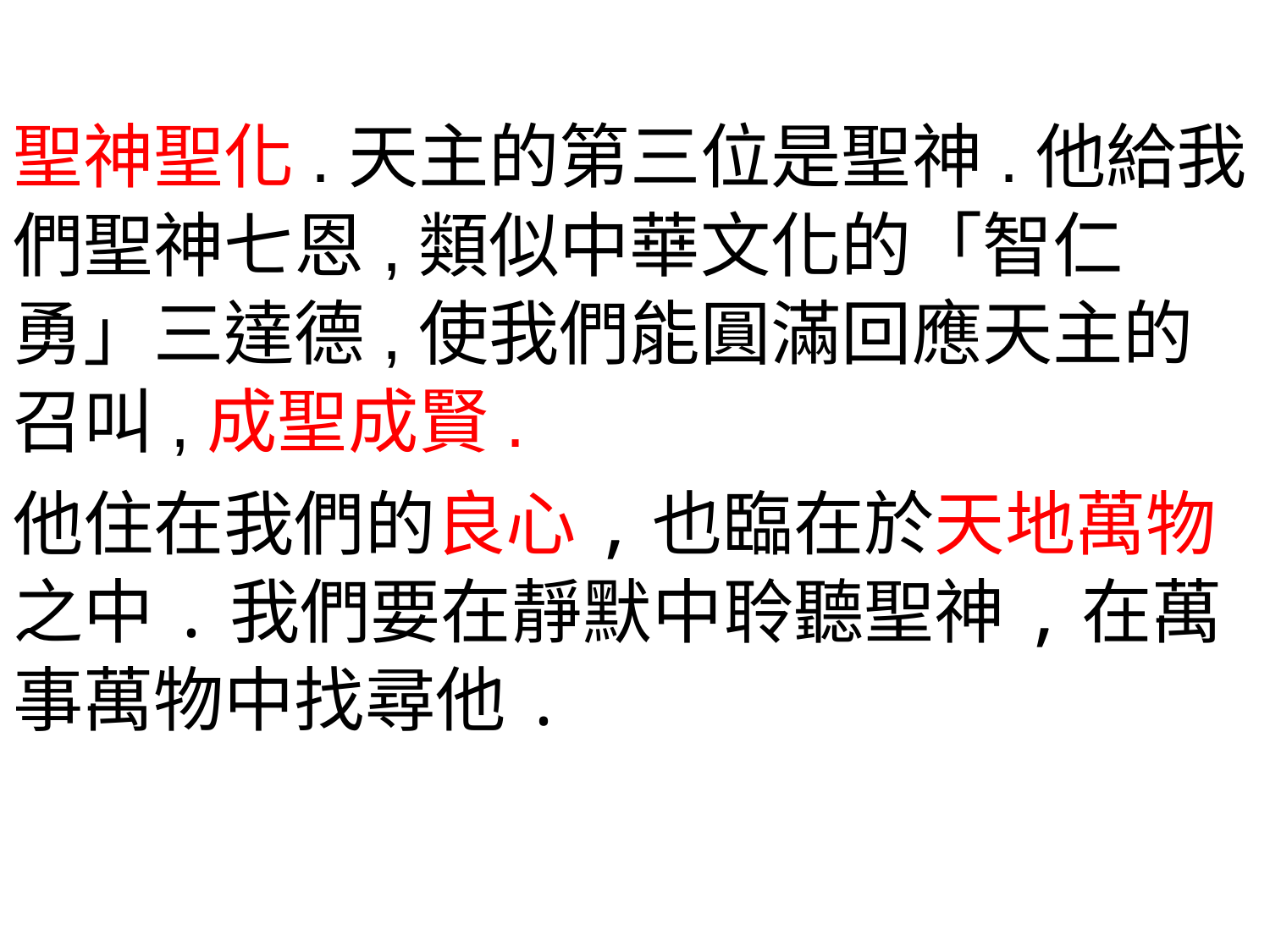

聖神聖化.天主的第三位是聖神.他給我們聖神七恩,類似中華文化的「智仁勇」三達德,使我們能圓滿回應天主的召叫,成聖成賢.
他住在我們的良心,也臨在於天地萬物之中.我們要在靜默中聆聽聖神,在萬事萬物中找尋他.